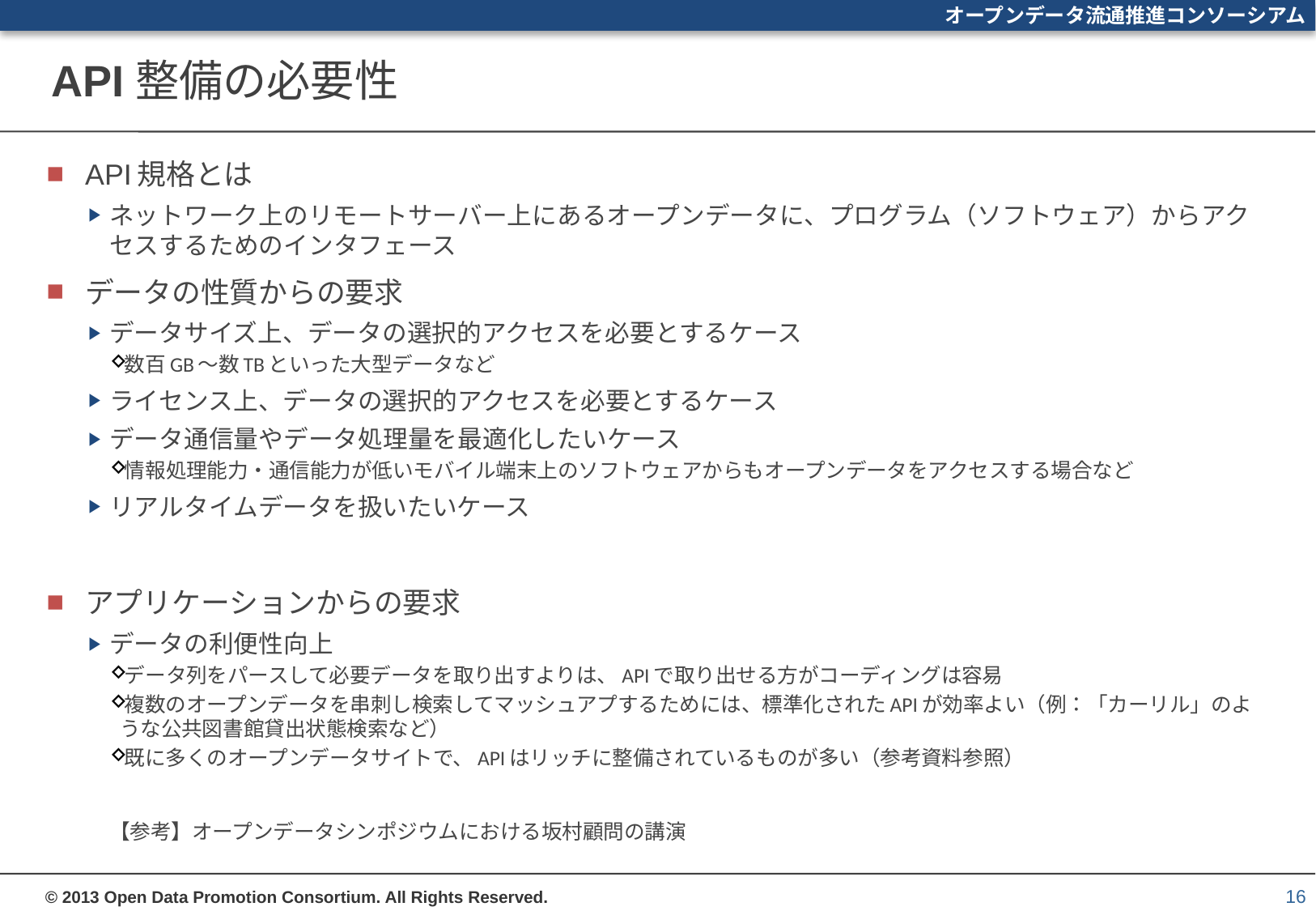

# API整備の必要性
API規格とは
ネットワーク上のリモートサーバー上にあるオープンデータに、プログラム（ソフトウェア）からアクセスするためのインタフェース
データの性質からの要求
データサイズ上、データの選択的アクセスを必要とするケース
数百GB〜数TBといった大型データなど
ライセンス上、データの選択的アクセスを必要とするケース
データ通信量やデータ処理量を最適化したいケース
情報処理能力・通信能力が低いモバイル端末上のソフトウェアからもオープンデータをアクセスする場合など
リアルタイムデータを扱いたいケース

アプリケーションからの要求
データの利便性向上
データ列をパースして必要データを取り出すよりは、APIで取り出せる方がコーディングは容易
複数のオープンデータを串刺し検索してマッシュアプするためには、標準化されたAPIが効率よい（例：「カーリル」のような公共図書館貸出状態検索など）
既に多くのオープンデータサイトで、APIはリッチに整備されているものが多い（参考資料参照）

【参考】オープンデータシンポジウムにおける坂村顧問の講演
16